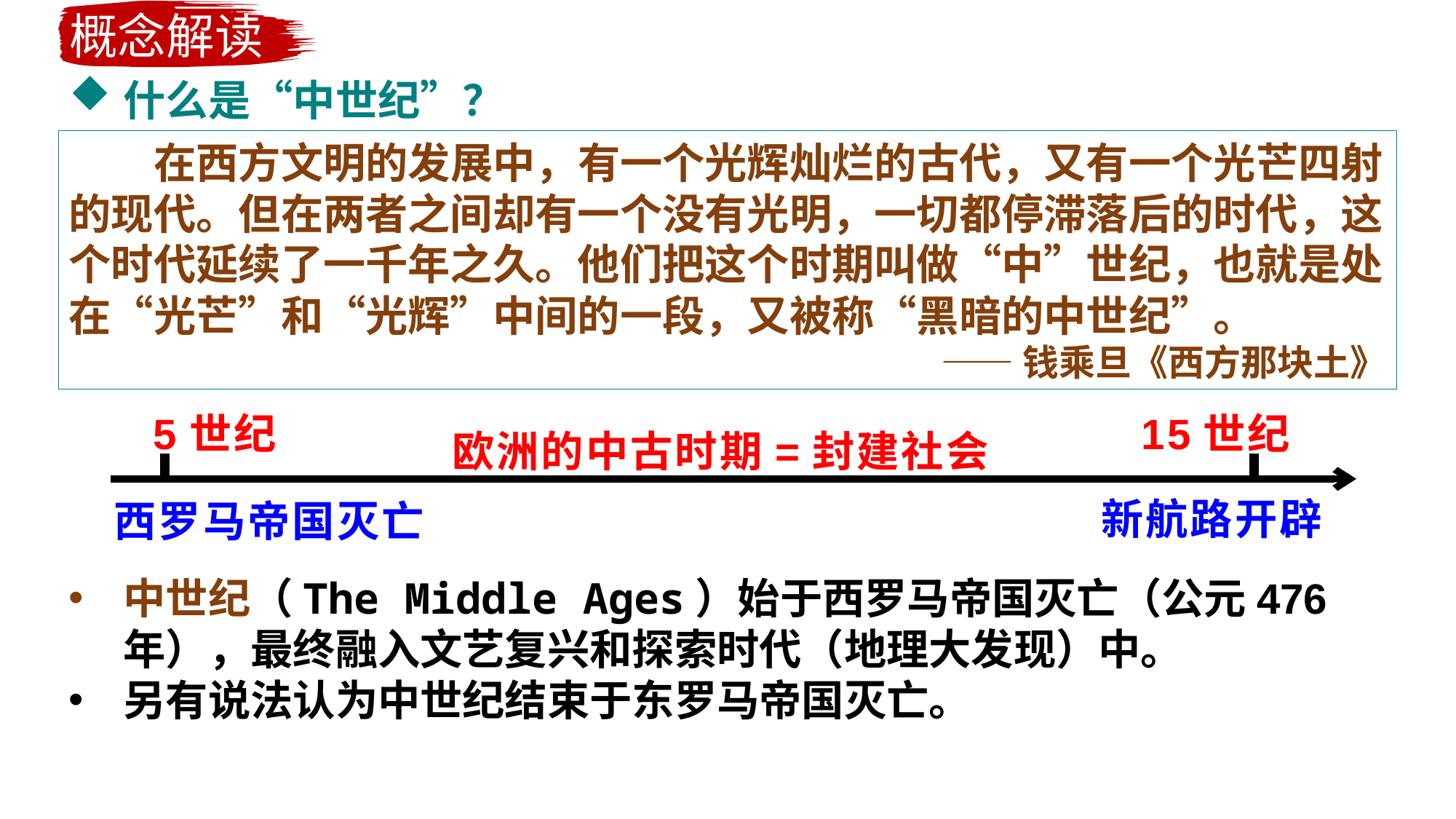

概念解读
什么是“中世纪”？
　　在西方文明的发展中，有一个光辉灿烂的古代，又有一个光芒四射的现代。但在两者之间却有一个没有光明，一切都停滞落后的时代，这个时代延续了一千年之久。他们把这个时期叫做“中”世纪，也就是处在“光芒”和“光辉”中间的一段，又被称“黑暗的中世纪”。
——钱乘旦《西方那块土》
5世纪
15世纪
欧洲的中古时期=封建社会
新航路开辟
西罗马帝国灭亡
中世纪（The Middle Ages）始于西罗马帝国灭亡（公元476年），最终融入文艺复兴和探索时代（地理大发现）中。
另有说法认为中世纪结束于东罗马帝国灭亡。